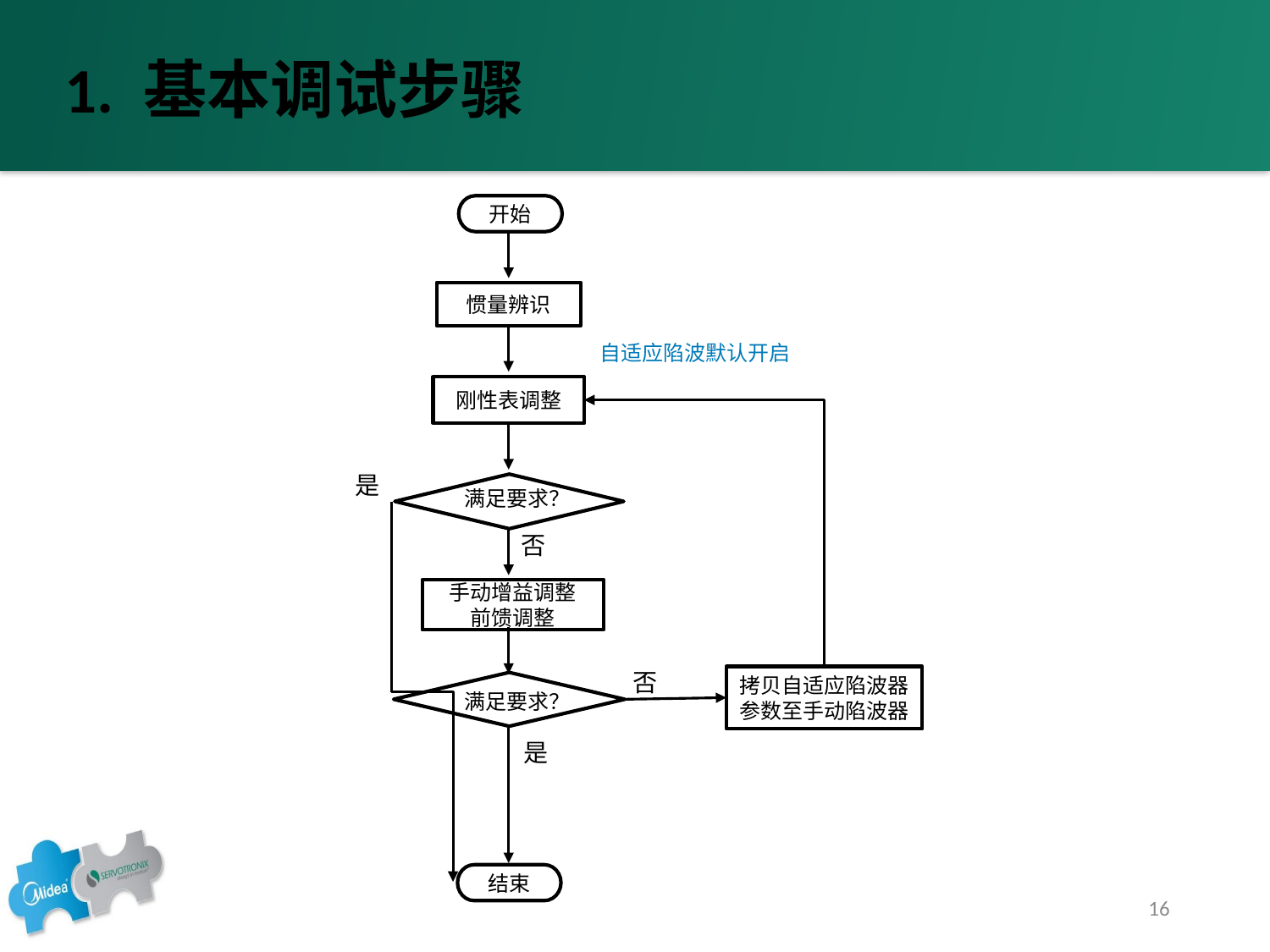

1. 基本调试步骤
开始
惯量辨识
刚性表调整
是

满足要求？

否
手动增益调整
前馈调整
否
拷贝自适应陷波器参数至手动陷波器

满足要求？

是
结束
自适应陷波默认开启
16